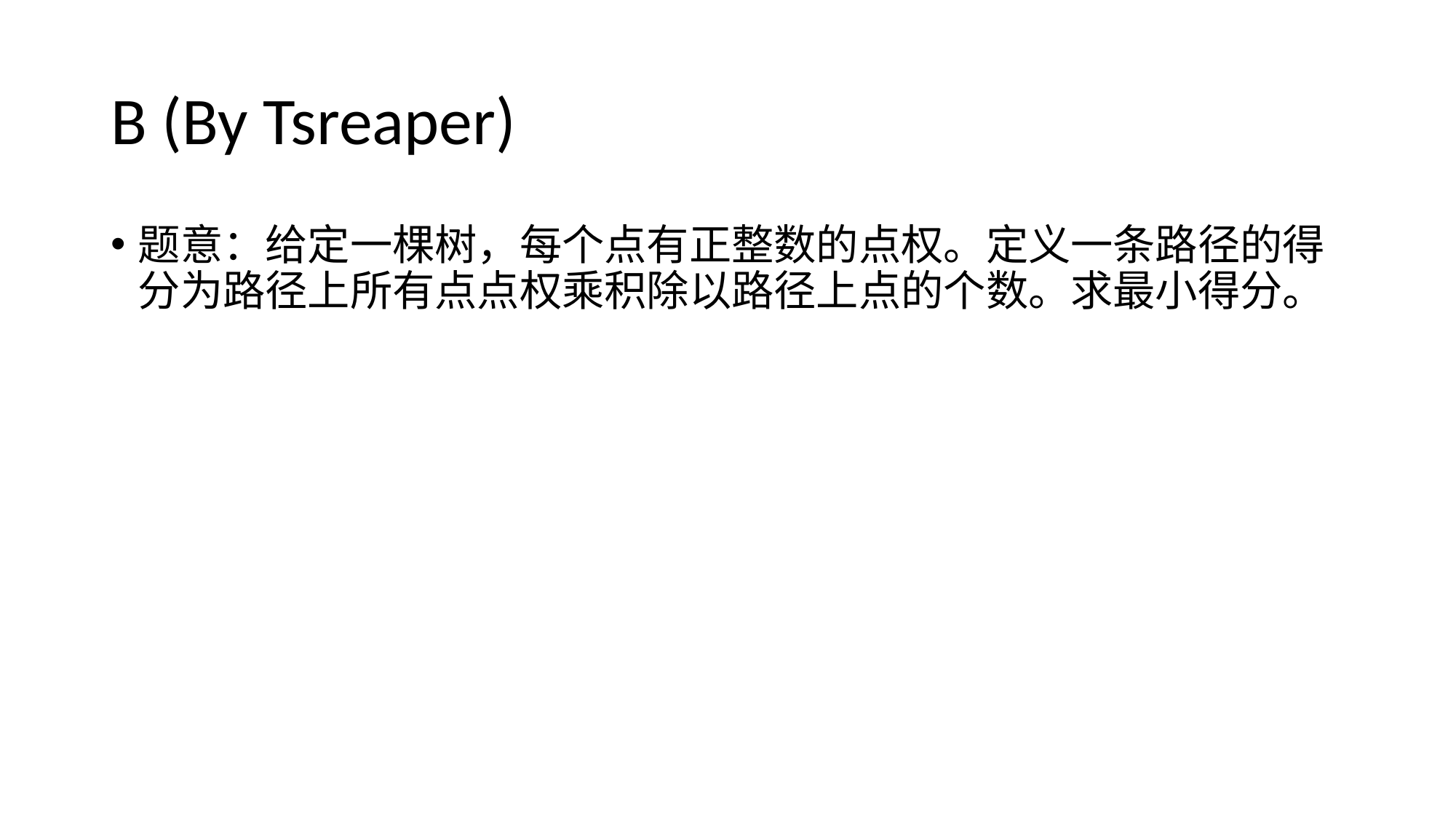

# B (By Tsreaper)
题意：给定一棵树，每个点有正整数的点权。定义一条路径的得分为路径上所有点点权乘积除以路径上点的个数。求最小得分。